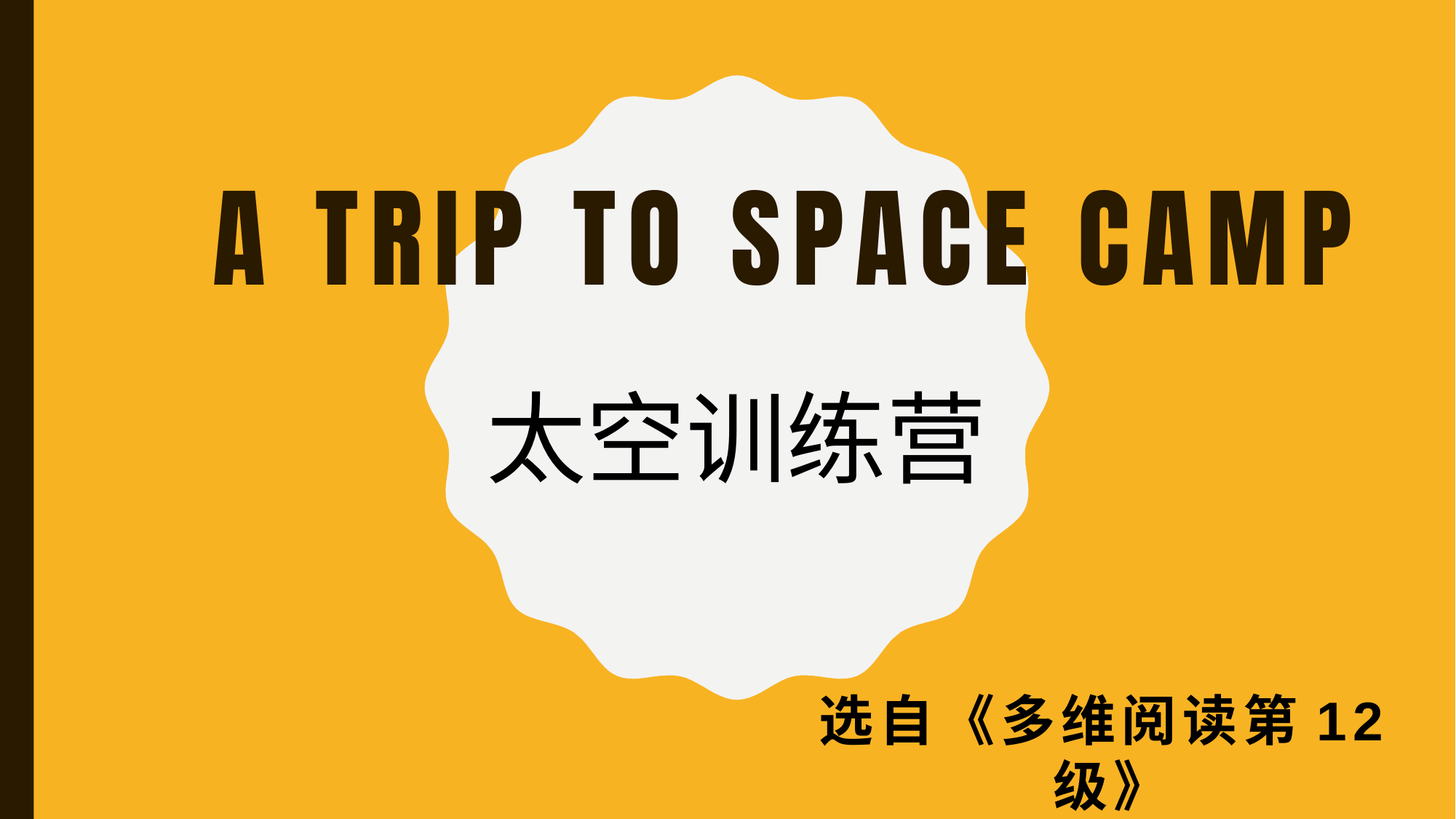

# A Trip to Space Camp
太空训练营
选自《多维阅读第12级》